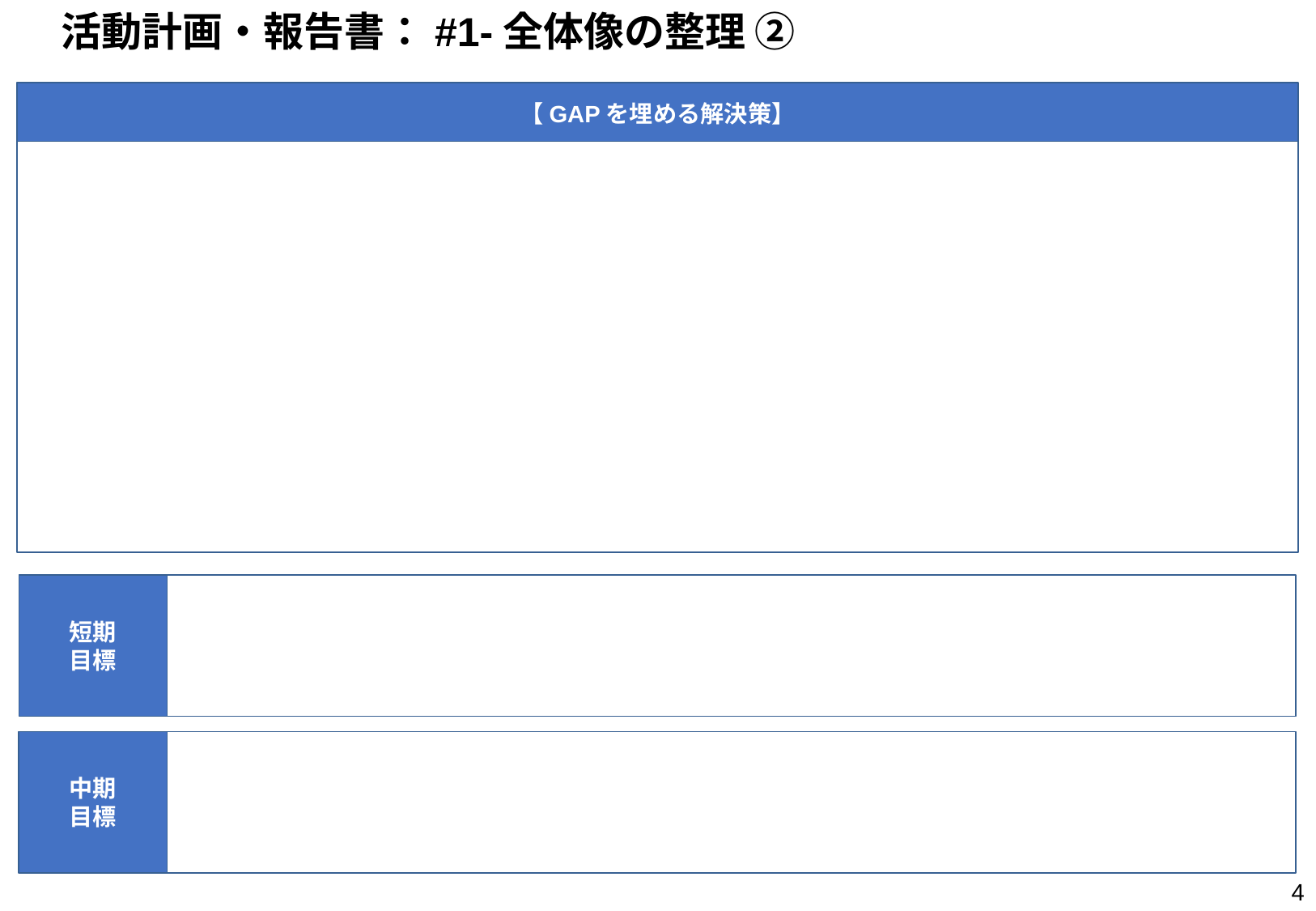

# 活動計画・報告書：#1-全体像の整理 ②
【GAPを埋める解決策】

短期
目標

中期
目標

4